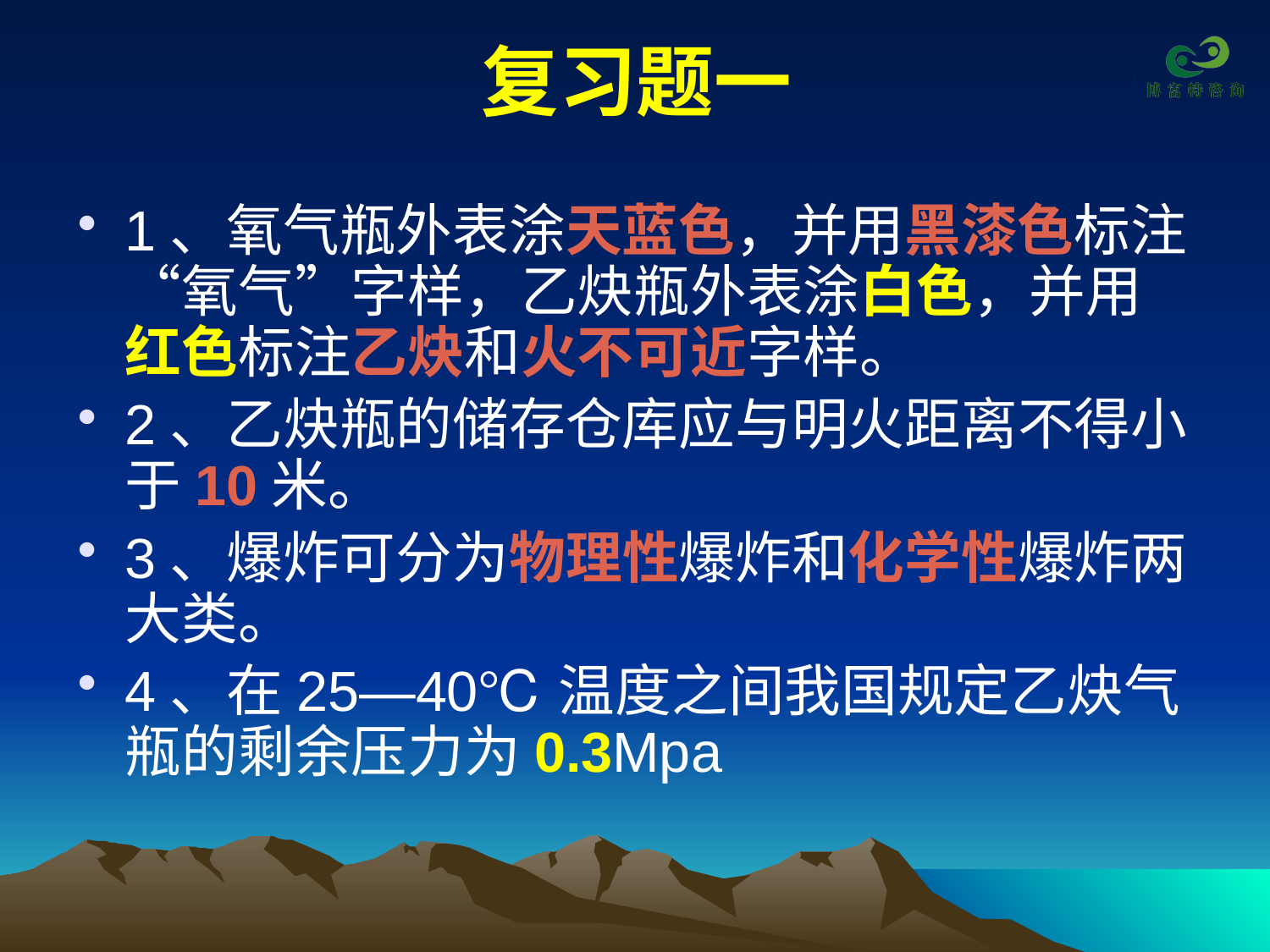

# 复习题一
1、氧气瓶外表涂天蓝色，并用黑漆色标注 “氧气”字样，乙炔瓶外表涂白色，并用红色标注乙炔和火不可近字样。
2、乙炔瓶的储存仓库应与明火距离不得小于10米。
3、爆炸可分为物理性爆炸和化学性爆炸两大类。
4、在25—40℃温度之间我国规定乙炔气瓶的剩余压力为0.3Mpa